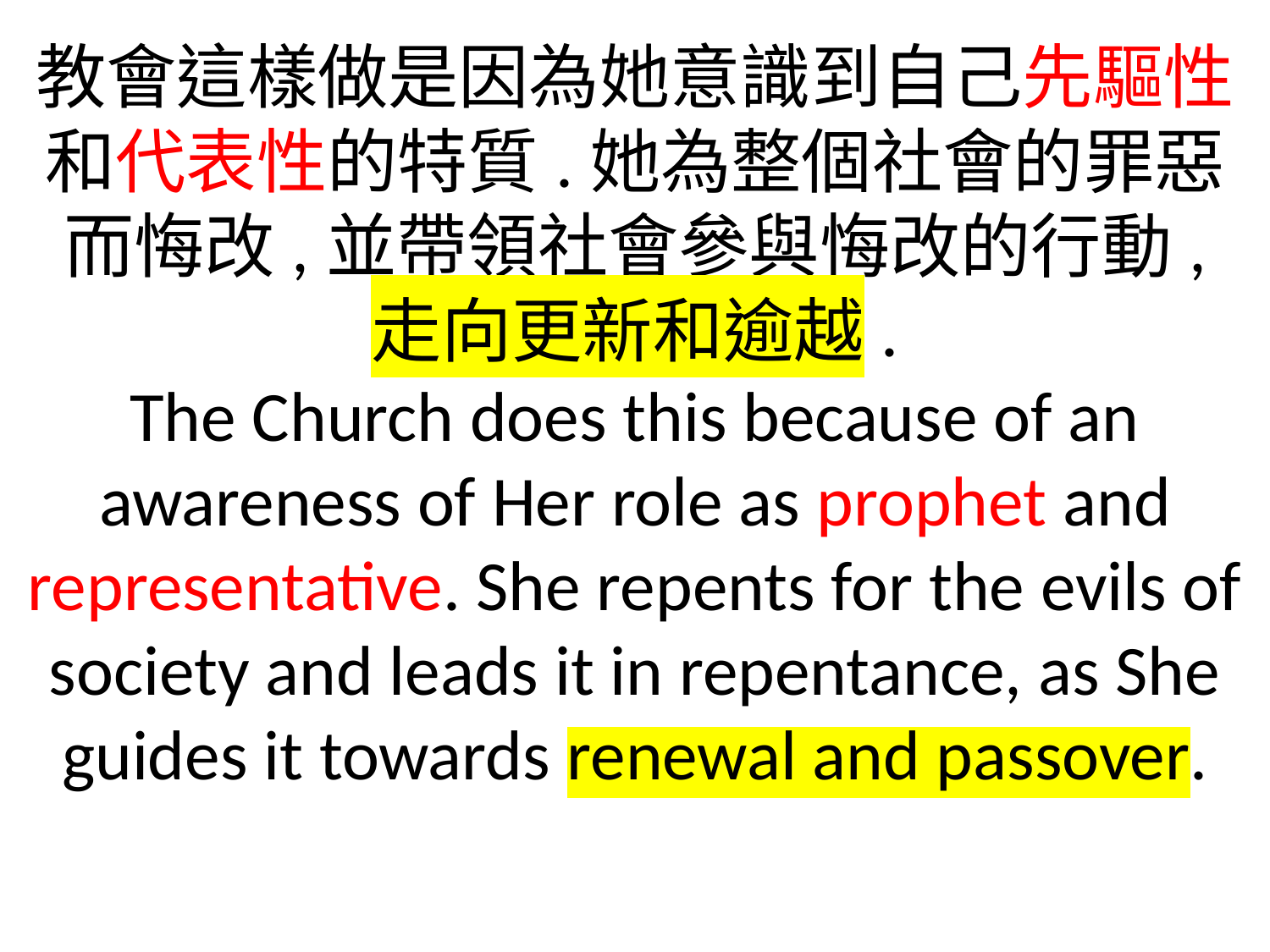

教會這樣做是因為她意識到自己先驅性和代表性的特質.她為整個社會的罪惡而悔改,並帶領社會參與悔改的行動,
走向更新和逾越.
The Church does this because of an awareness of Her role as prophet and representative. She repents for the evils of society and leads it in repentance, as She guides it towards renewal and passover.